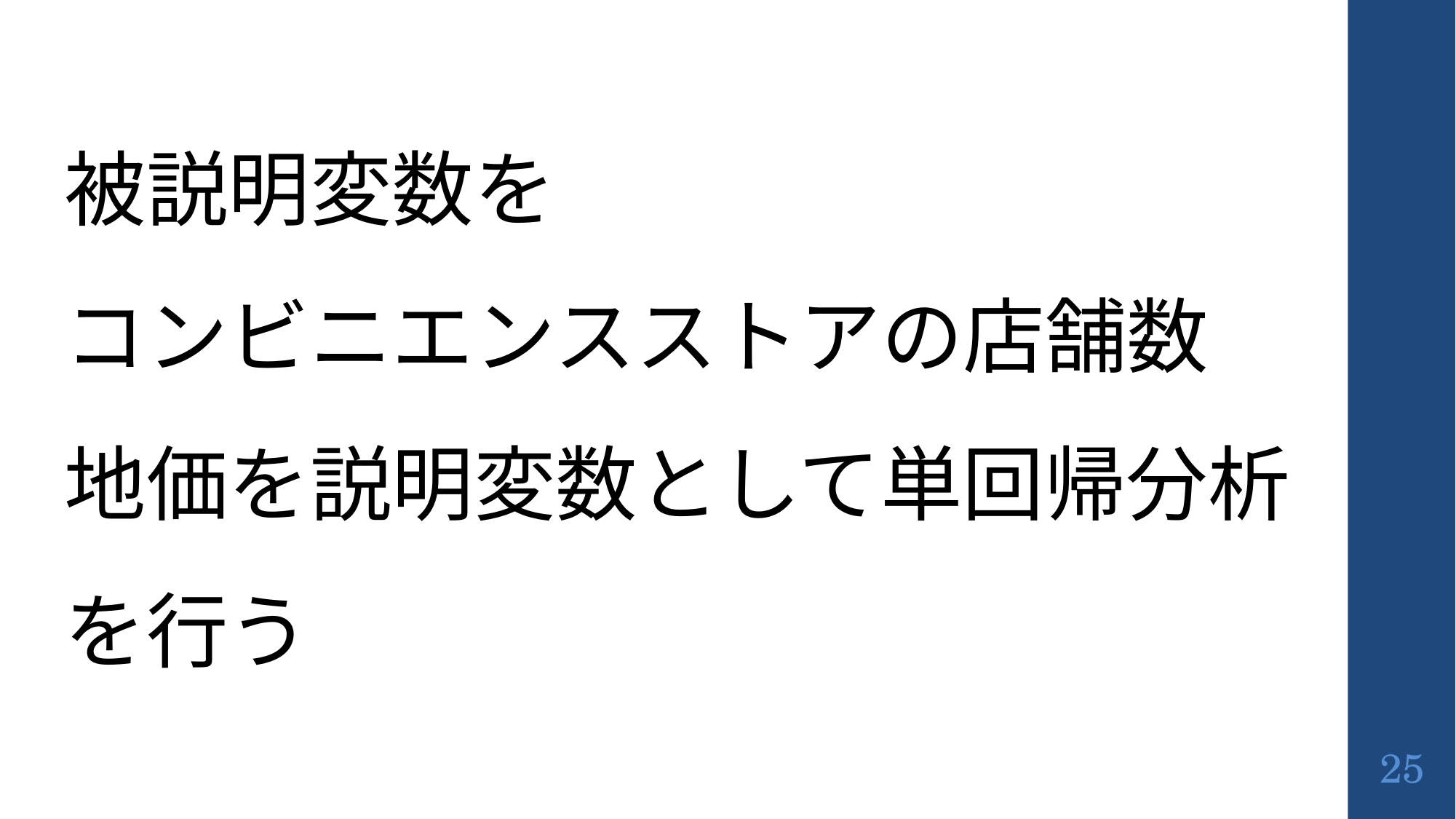

被説明変数を
コンビニエンスストアの店舗数
地価を説明変数として単回帰分析を行う
25